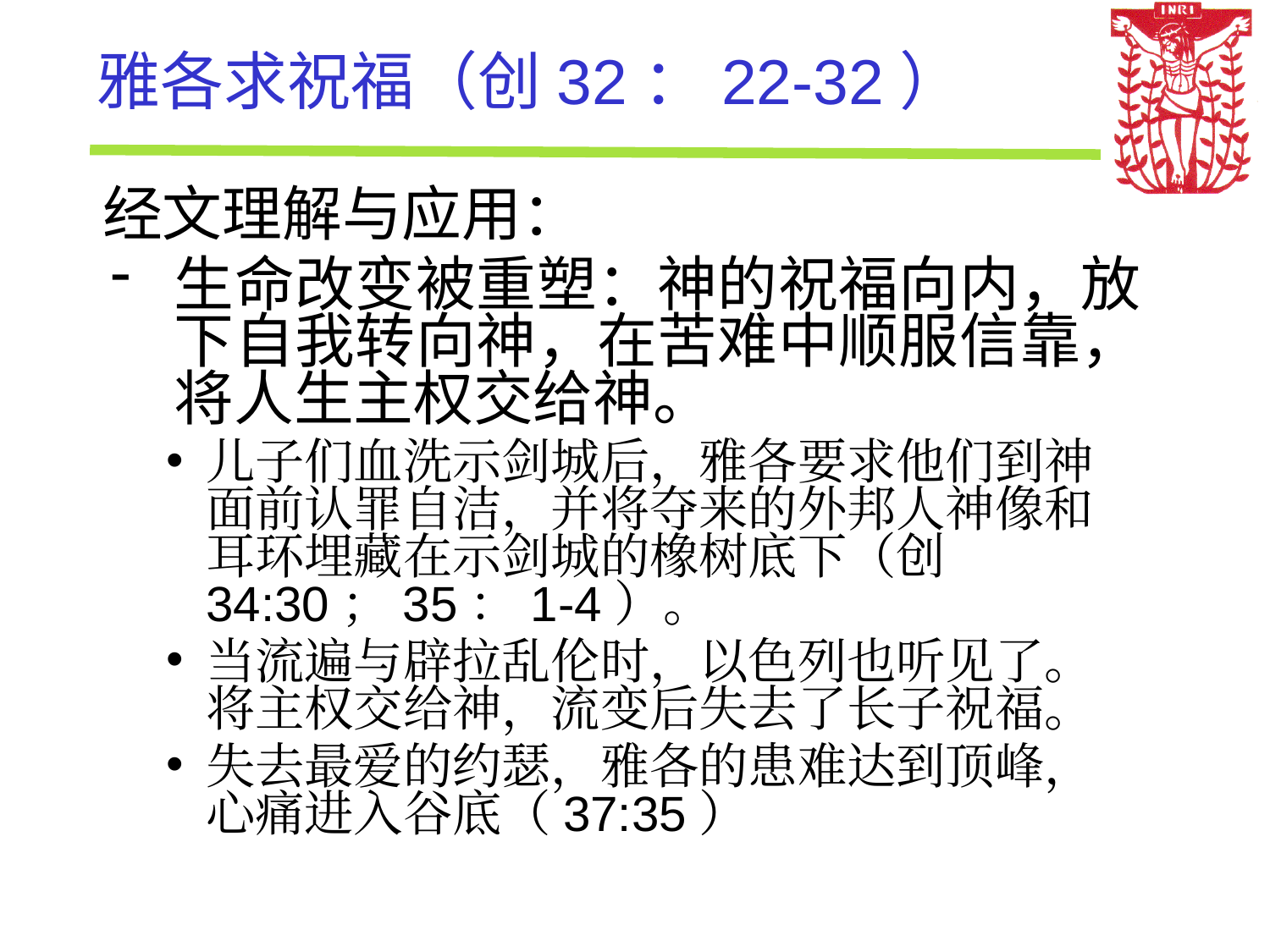

# 雅各求祝福（创32：22-32）
经文理解与应用：
生命改变被重塑：神的祝福向内，放下自我转向神，在苦难中顺服信靠，将人生主权交给神。
儿子们血洗示剑城后，雅各要求他们到神面前认罪自洁，并将夺来的外邦人神像和耳环埋藏在示剑城的橡树底下（创34:30；35：1-4）。
当流遍与辟拉乱伦时，以色列也听见了。将主权交给神，流变后失去了长子祝福。
失去最爱的约瑟，雅各的患难达到顶峰，心痛进入谷底（37:35）